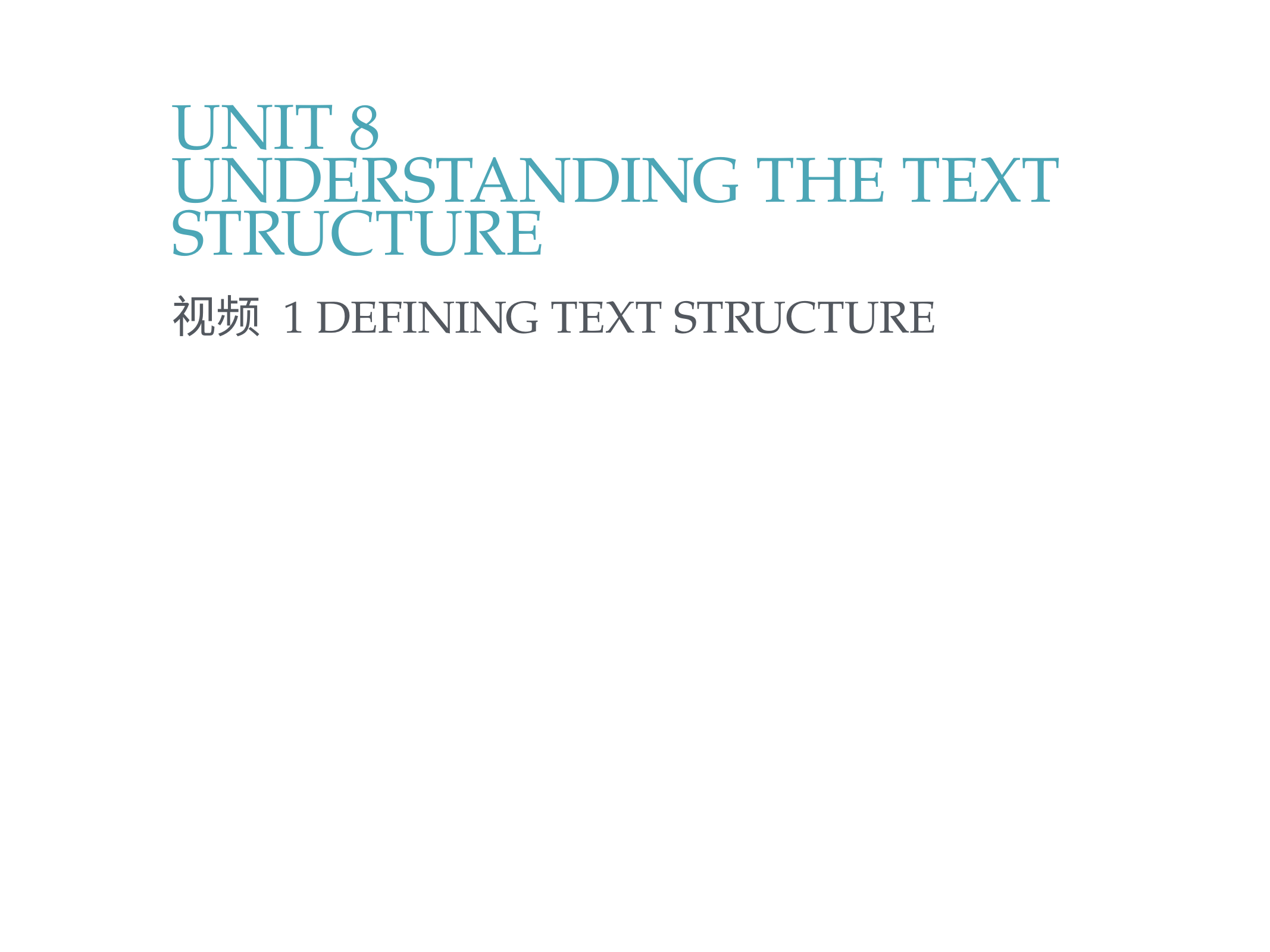

Unit 8
Understanding the Text Structure

视频 1 Defining Text Structure